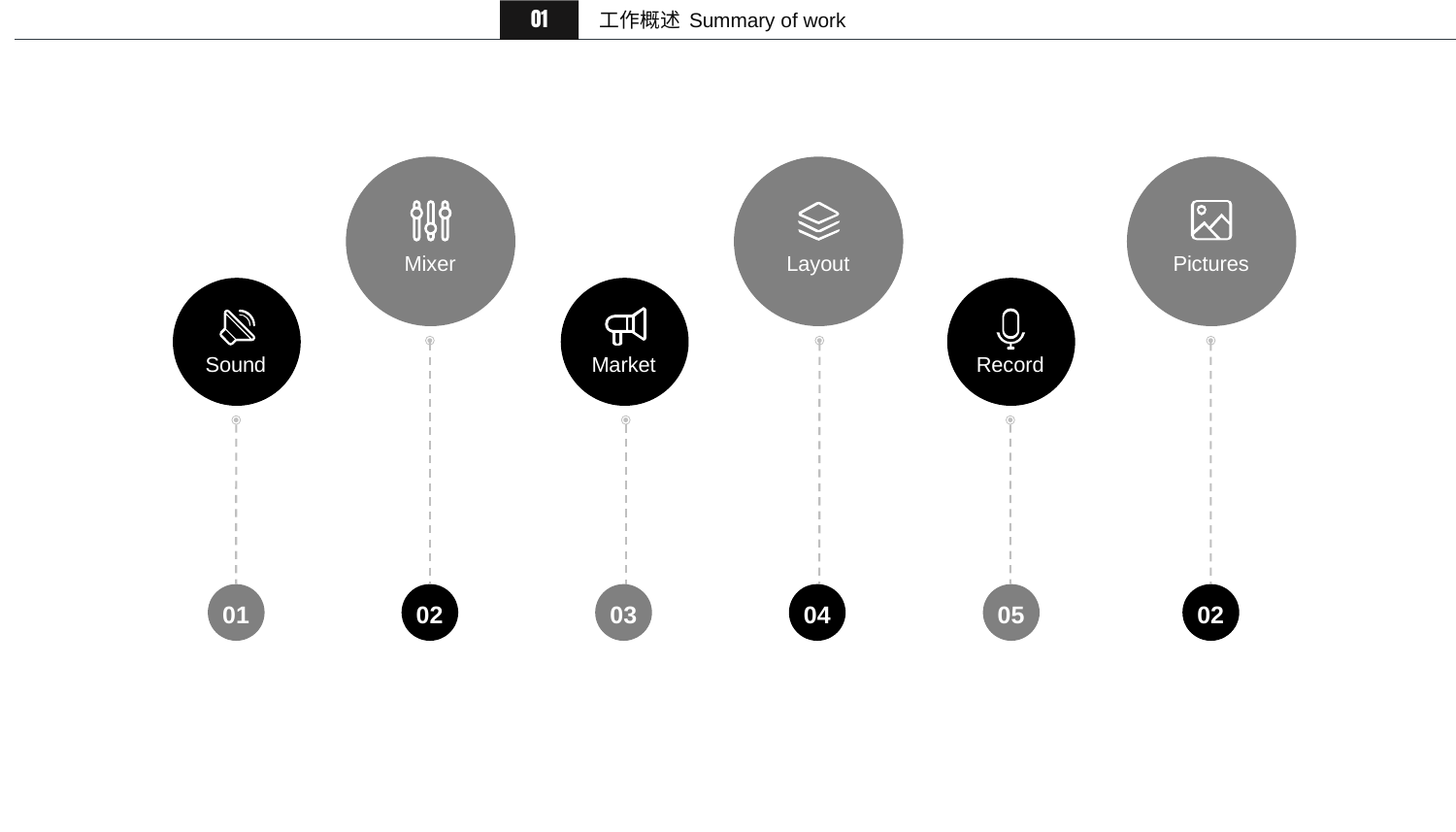

01
Summary of work
工作概述

Mixer
Layout
Pictures

Sound
Market
Record

01
02
03
04
05
02